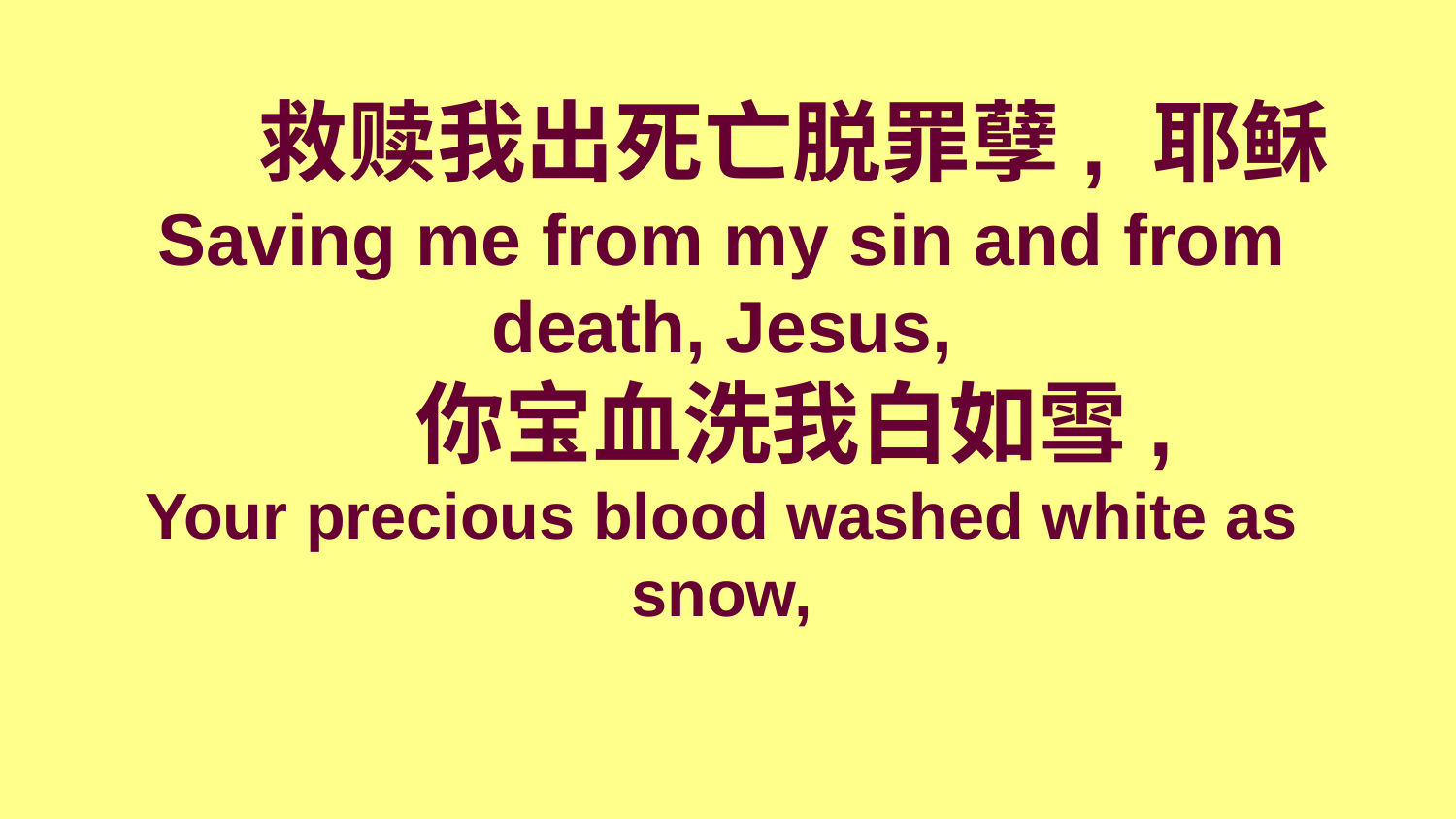

# 救赎我出死亡脱罪孽, 耶稣 Saving me from my sin and from death, Jesus, 你宝血洗我白如雪, Your precious blood washed white as snow,